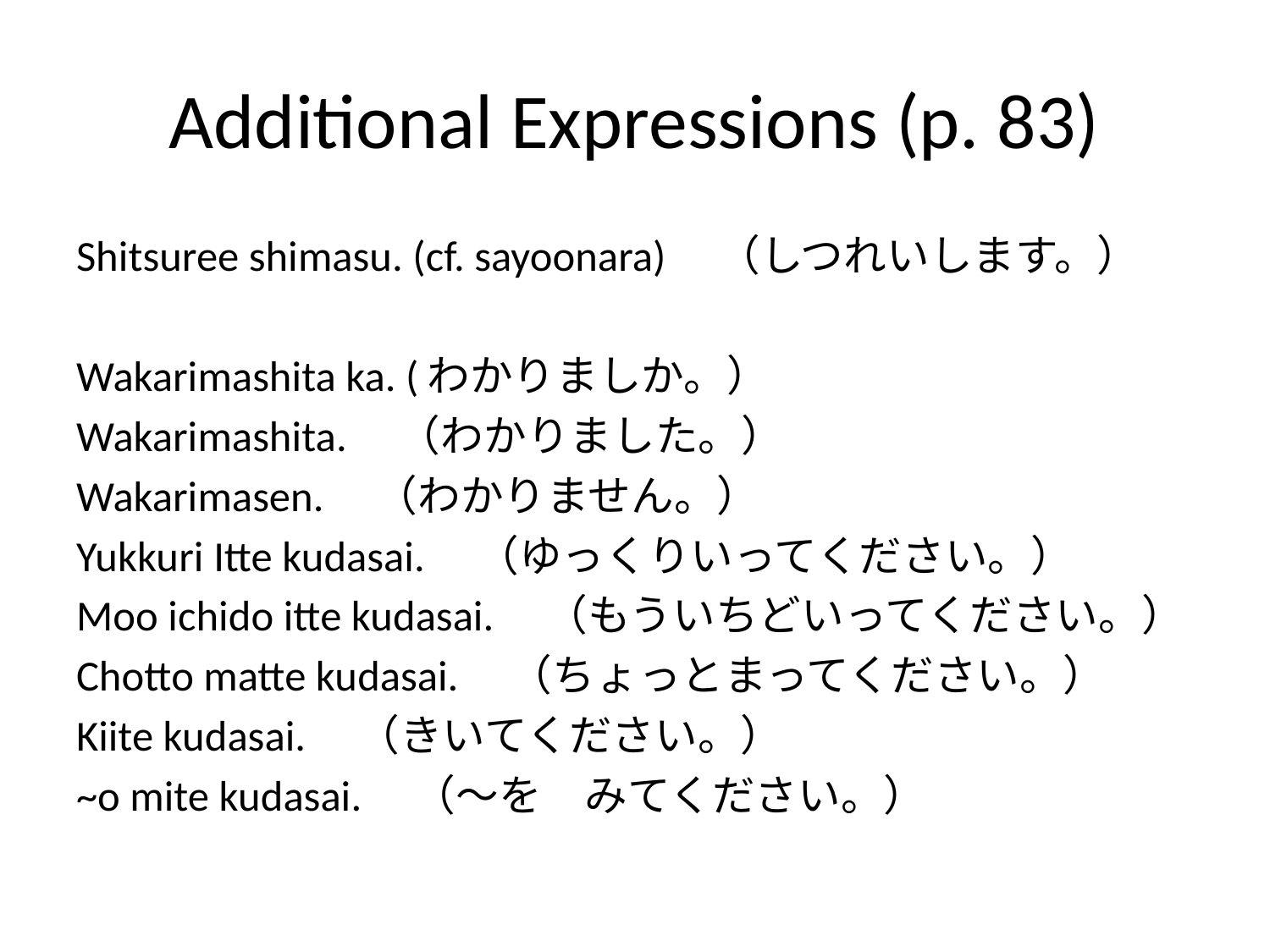

# Additional Expressions (p. 83)
Shitsuree shimasu. (cf. sayoonara)　（しつれいします。）

Wakarimashita ka. (わかりましか。）
Wakarimashita.　（わかりました。）
Wakarimasen.　（わかりません。）
Yukkuri Itte kudasai.　（ゆっくりいってください。）
Moo ichido itte kudasai.　（もういちどいってください。）
Chotto matte kudasai.　（ちょっとまってください。）
Kiite kudasai.　（きいてください。）
~o mite kudasai.　（〜を　みてください。）